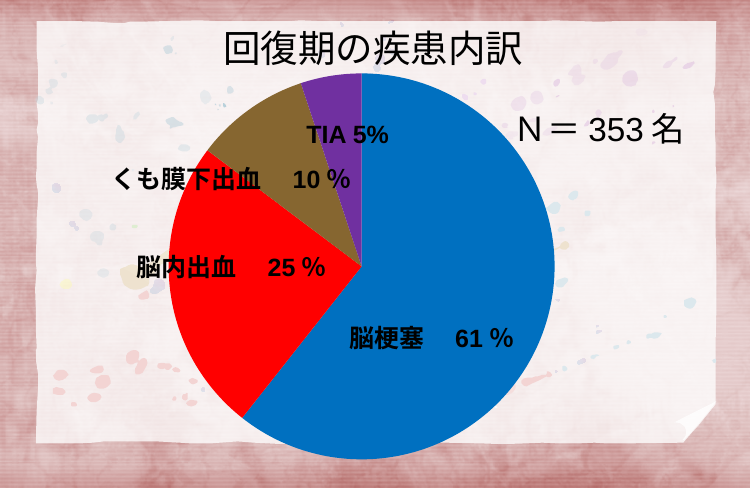

# 回復期の疾患内訳

### Chart

| Category |  |
|---|---|
Ｎ＝353名
TIA 5%
くも膜下出血　10％
脳内出血　25％
脳梗塞　61％